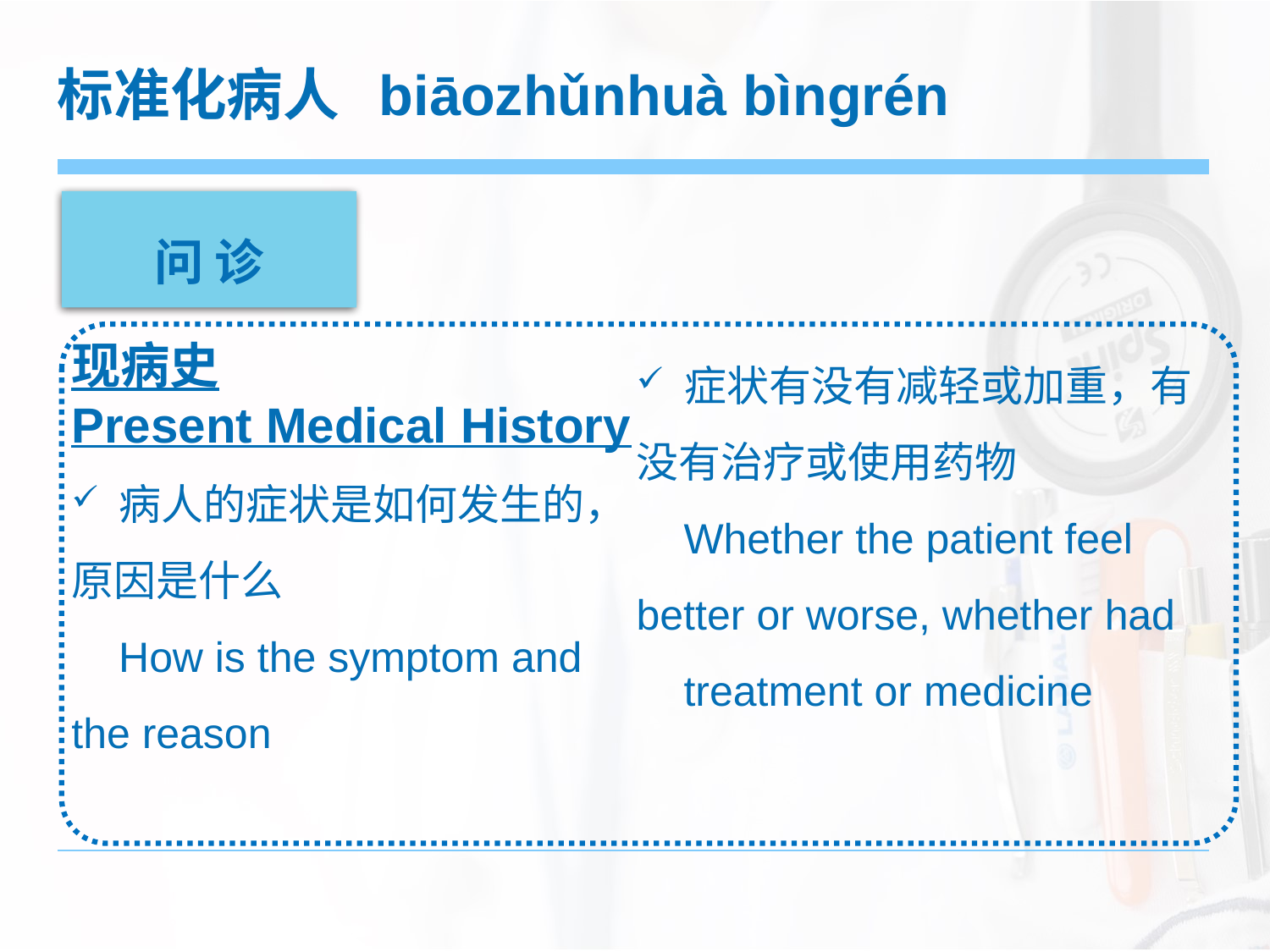

标准化病人  biāozhǔnhuà bìngrén
问 诊
现病史
Present Medical History
 病人的症状是如何发生的，原因是什么
    How is the symptom and the reason
 症状有没有减轻或加重，有没有治疗或使用药物
    Whether the patient feel better or worse, whether had
    treatment or medicine